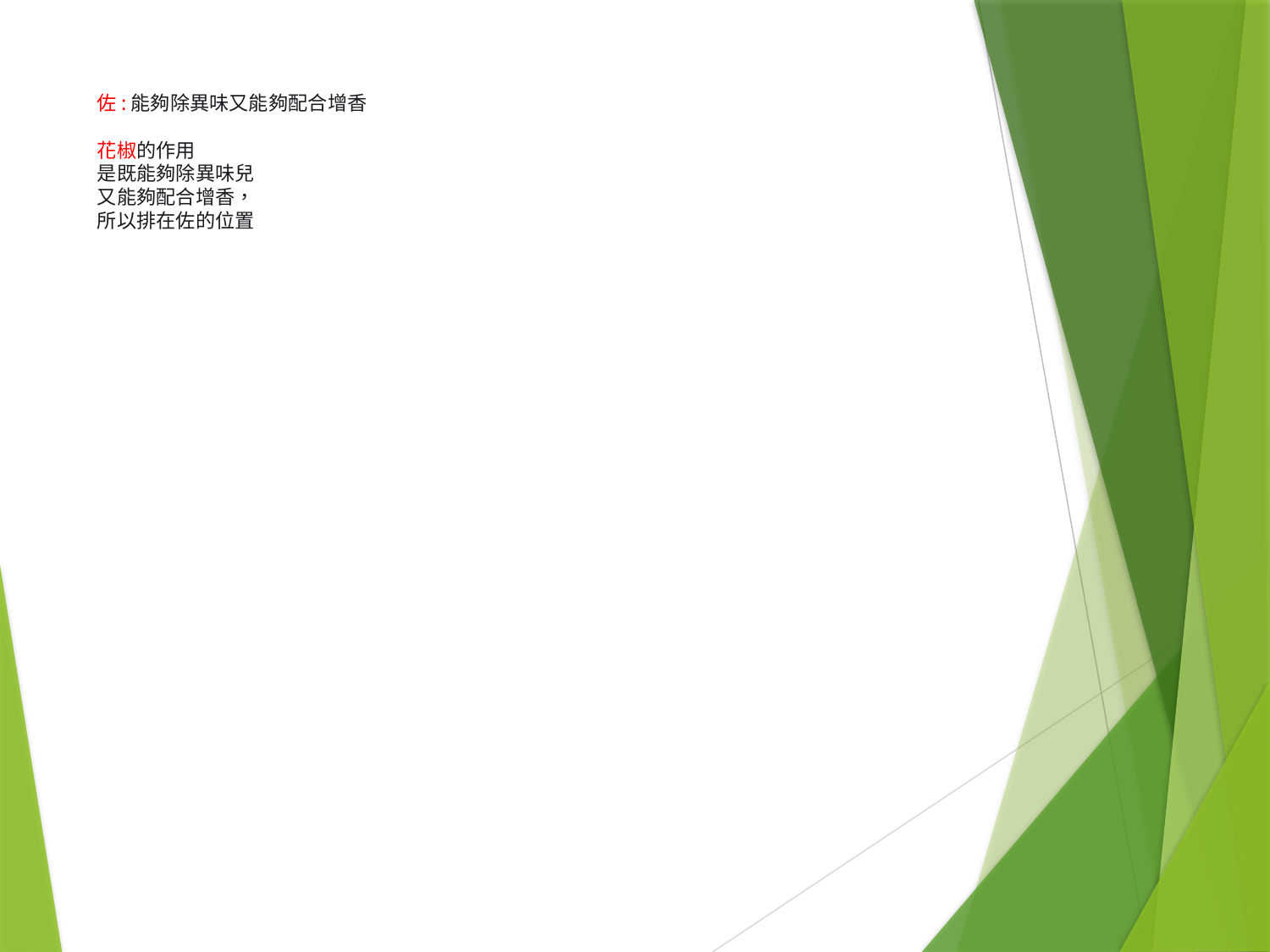

# 佐:能夠除異味又能夠配合增香 花椒的作用 是既能夠除異味兒 又能夠配合增香， 所以排在佐的位置